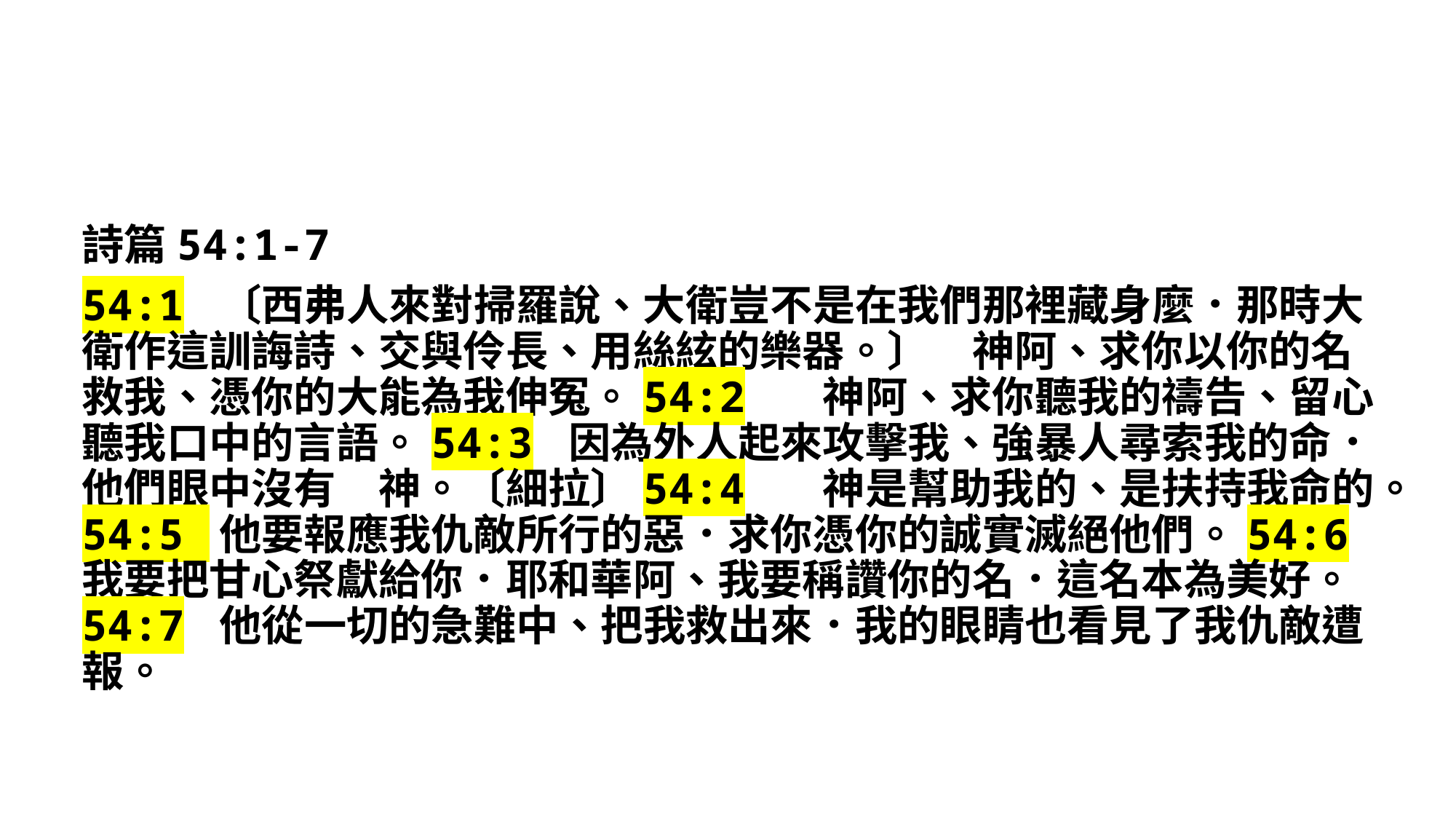

詩篇54:1-7
54:1 〔西弗人來對掃羅說、大衛豈不是在我們那裡藏身麼．那時大衛作這訓誨詩、交與伶長、用絲絃的樂器。〕　神阿、求你以你的名救我、憑你的大能為我伸冤。54:2 　神阿、求你聽我的禱告、留心聽我口中的言語。54:3 因為外人起來攻擊我、強暴人尋索我的命．他們眼中沒有　神。〔細拉〕54:4 　神是幫助我的、是扶持我命的。54:5 他要報應我仇敵所行的惡．求你憑你的誠實滅絕他們。54:6 我要把甘心祭獻給你．耶和華阿、我要稱讚你的名．這名本為美好。54:7 他從一切的急難中、把我救出來．我的眼睛也看見了我仇敵遭報。